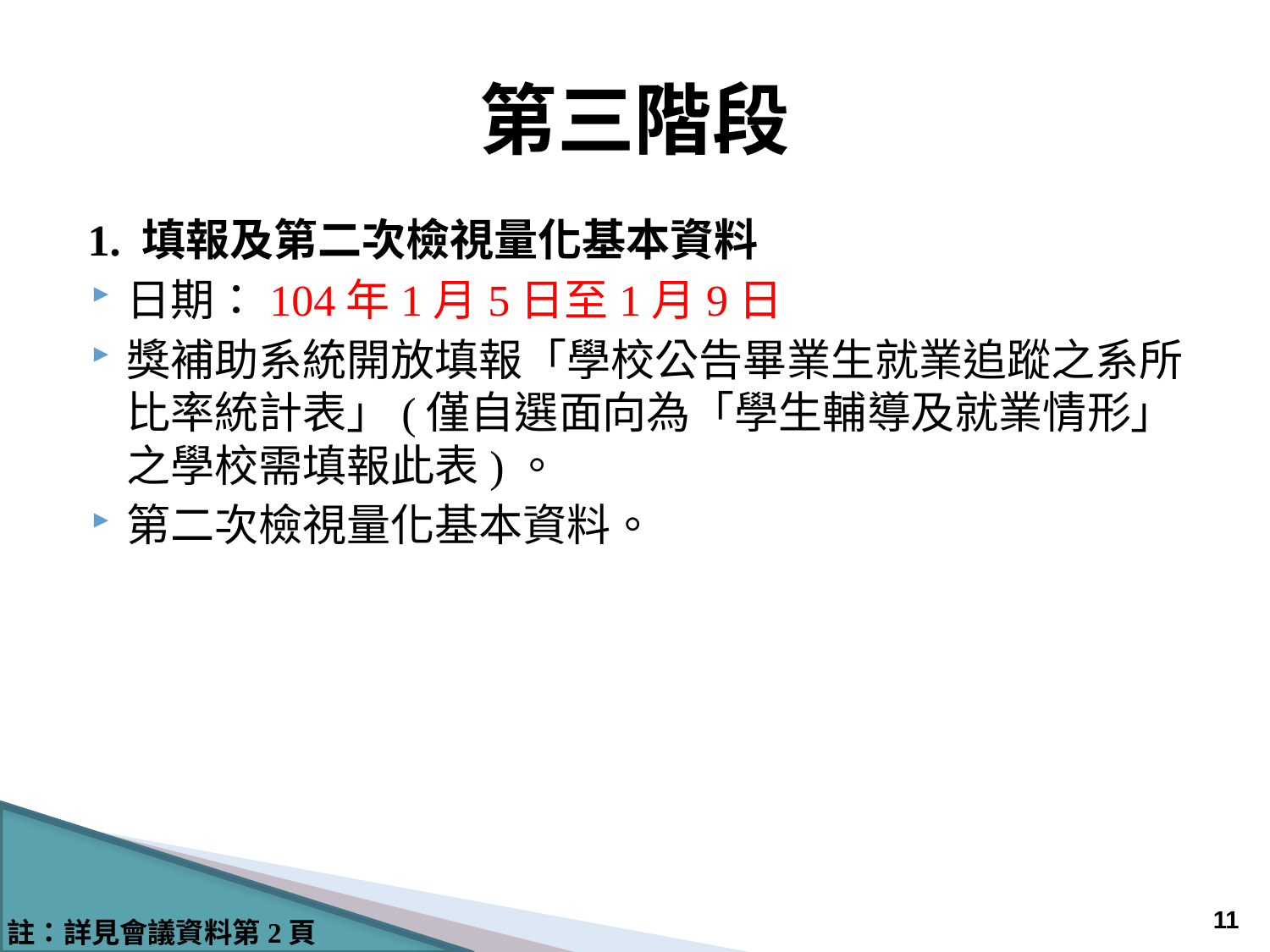

# 第三階段
1. 填報及第二次檢視量化基本資料
日期：104年1月5日至1月9日
獎補助系統開放填報「學校公告畢業生就業追蹤之系所比率統計表」(僅自選面向為「學生輔導及就業情形」之學校需填報此表)。
第二次檢視量化基本資料。
11
註：詳見會議資料第2頁